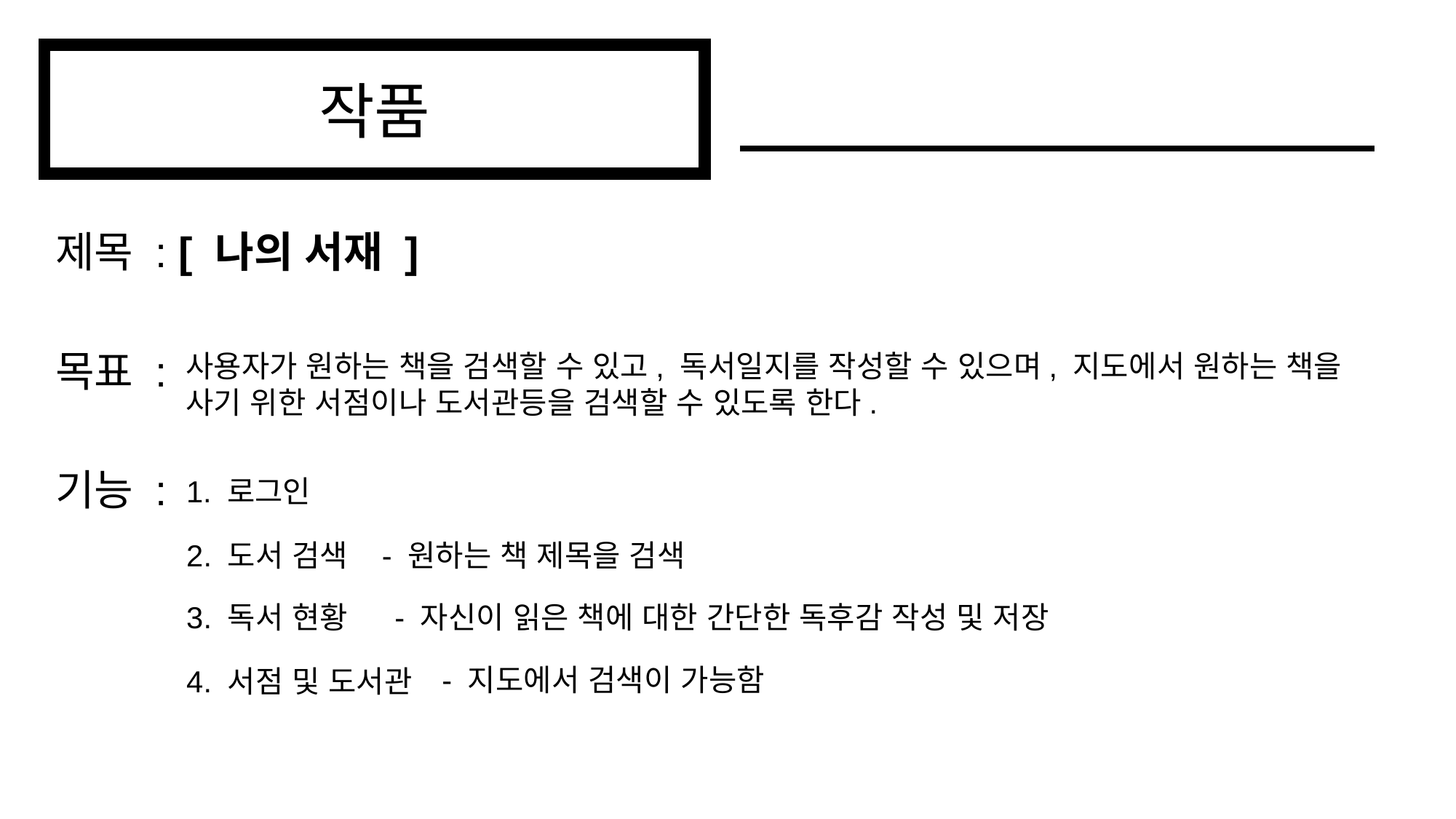

작품
제목 : [ 나의 서재 ]
목표 :
사용자가 원하는 책을 검색할 수 있고, 독서일지를 작성할 수 있으며, 지도에서 원하는 책을 사기 위한 서점이나 도서관등을 검색할 수 있도록 한다.
기능 :
1. 로그인
2. 도서 검색
- 원하는 책 제목을 검색
- 자신이 읽은 책에 대한 간단한 독후감 작성 및 저장
3. 독서 현황
- 지도에서 검색이 가능함
4. 서점 및 도서관